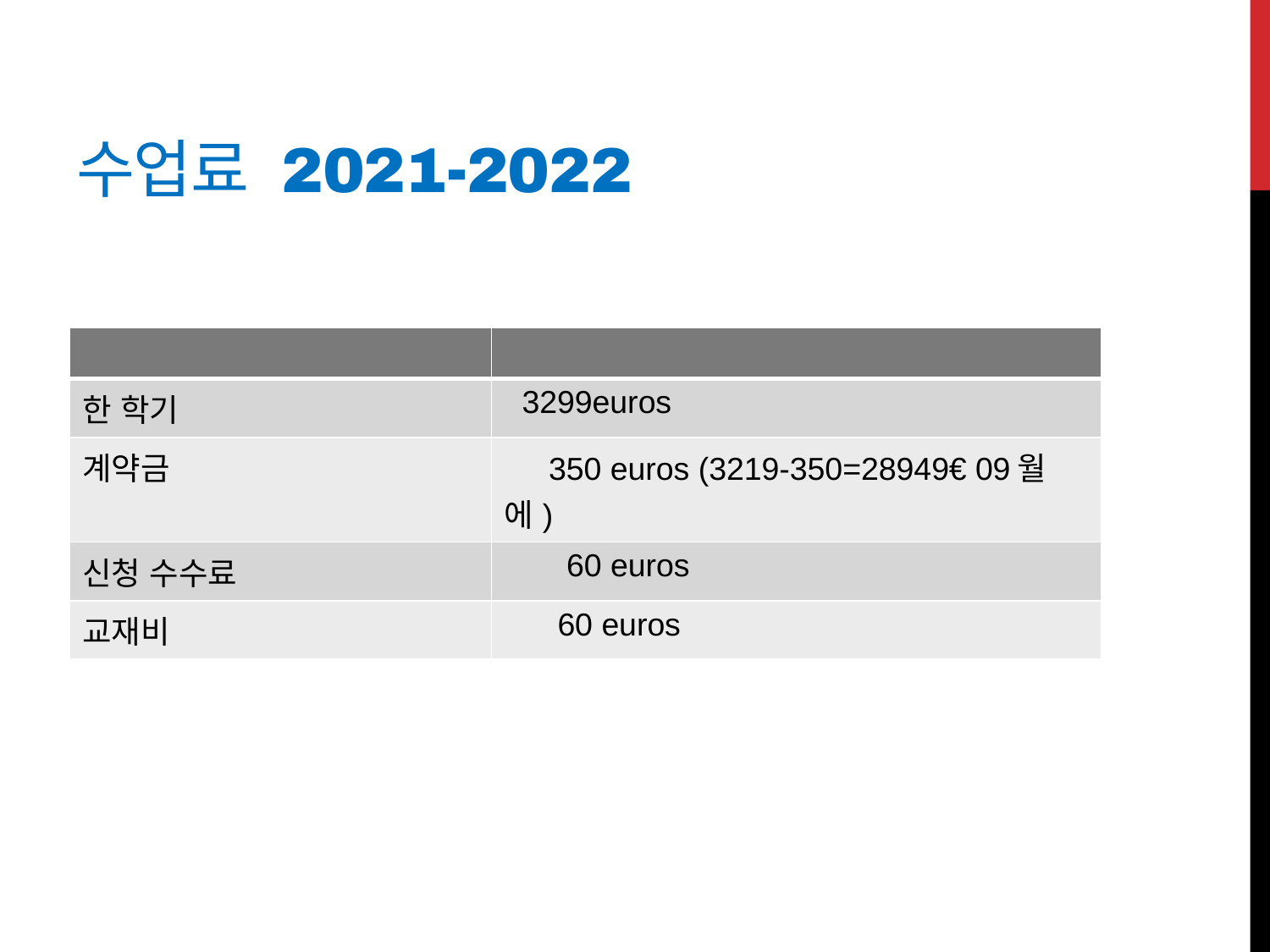

# 수업료 2021-2022

|  |  |
| --- | --- |
| 한 학기 | 3299euros |
| 계약금 | 350 euros (3219-350=28949€ 09월에) |
| 신청 수수료 | 60 euros |
| 교재비 | 60 euros |